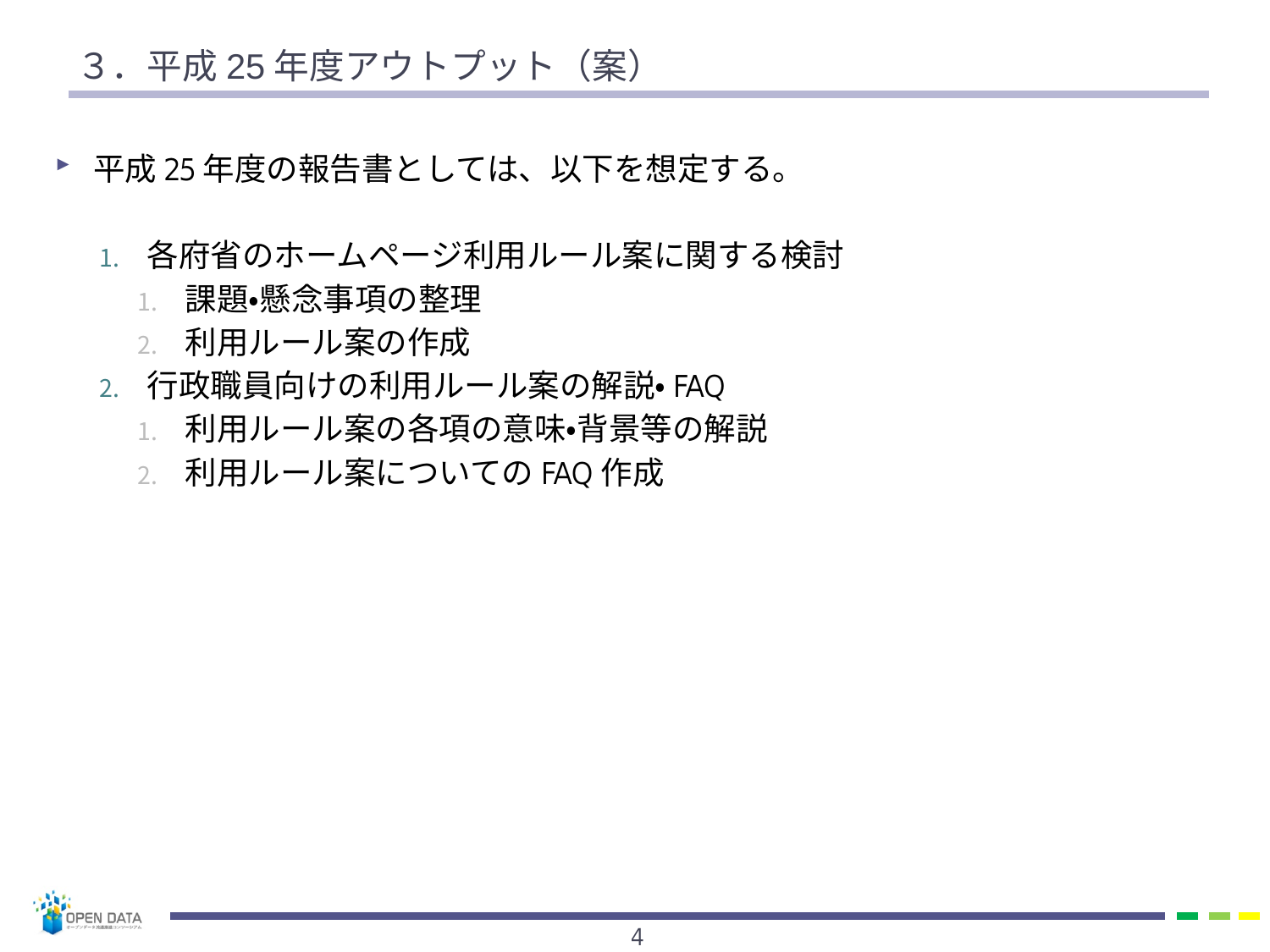

# ３．平成25年度アウトプット（案）
平成25年度の報告書としては、以下を想定する。

各府省のホームページ利用ルール案に関する検討
課題・懸念事項の整理
利用ルール案の作成
行政職員向けの利用ルール案の解説・FAQ
利用ルール案の各項の意味・背景等の解説
利用ルール案についてのFAQ作成

4